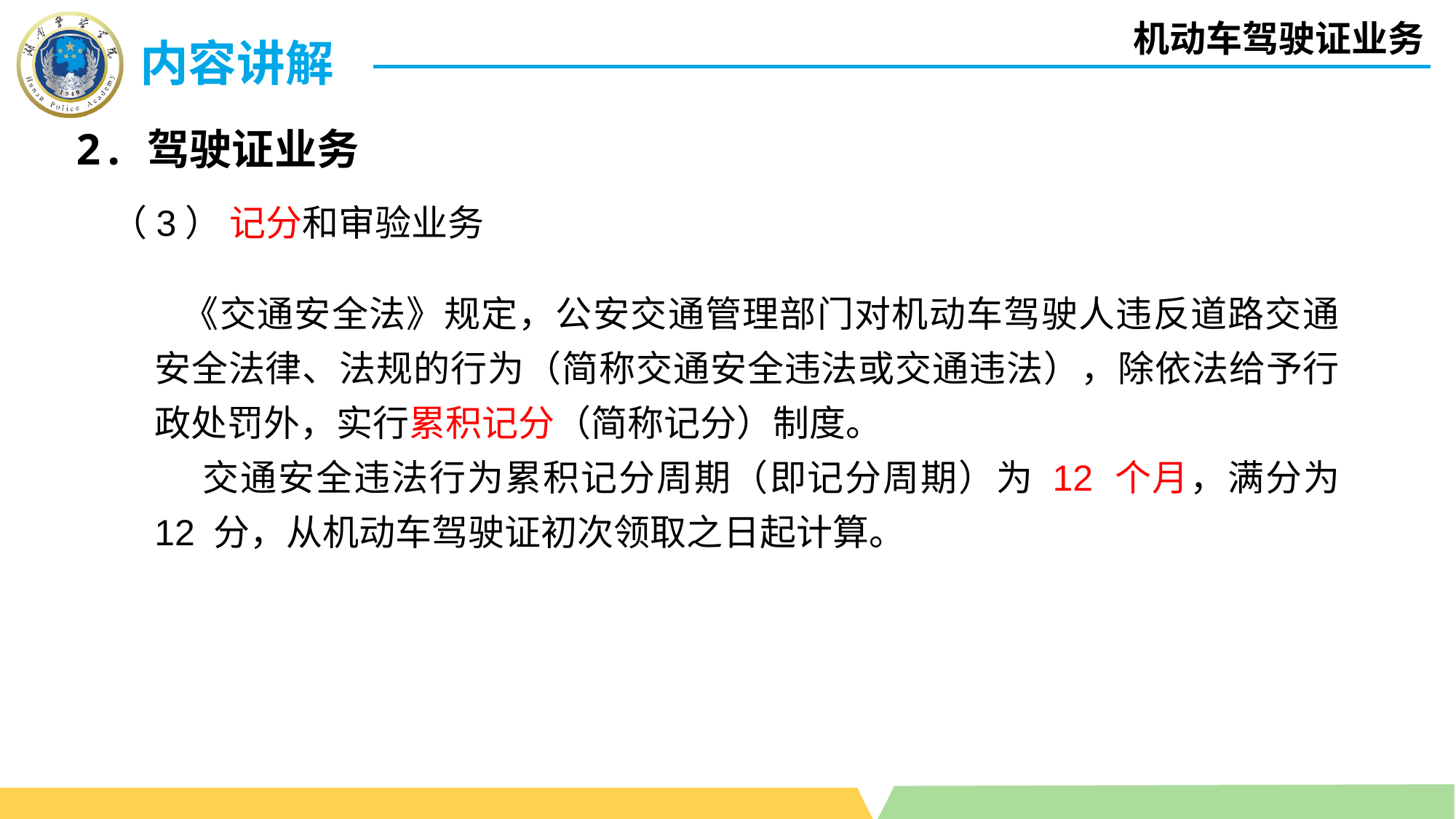

机动车驾驶证业务
内容讲解
 2. 驾驶证业务
（3） 记分和审验业务

  《交通安全法》规定，公安交通管理部门对机动车驾驶人违反道路交通安全法律、法规的行为（简称交通安全违法或交通违法），除依法给予行政处罚外，实行累积记分（简称记分）制度。
    交通安全违法行为累积记分周期（即记分周期）为 12 个月，满分为 12 分，从机动车驾驶证初次领取之日起计算。